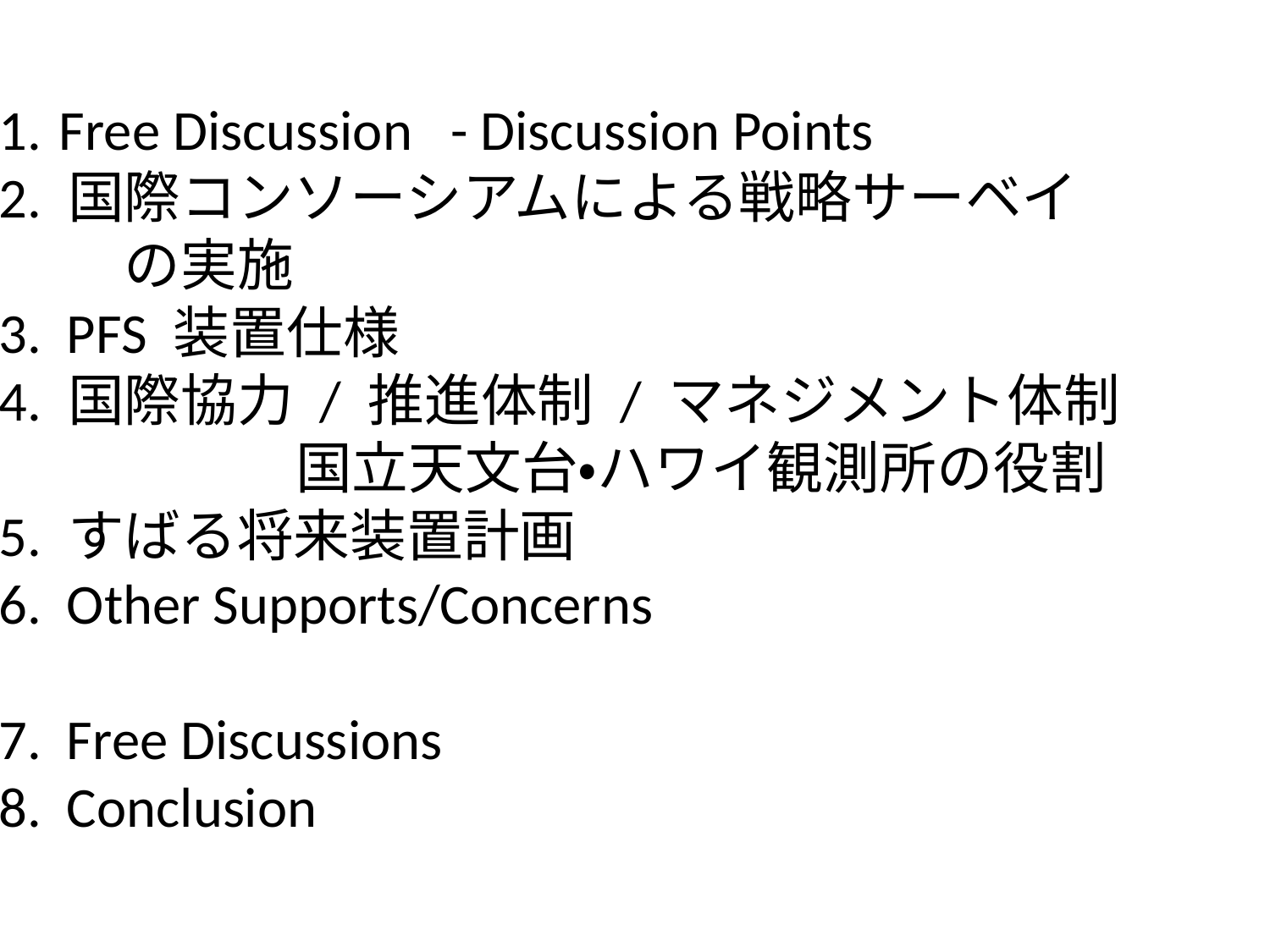

Free Discussion   - Discussion Points
2. 国際コンソーシアムによる戦略サーベイ
　　 の実施
3.  PFS 装置仕様
4. 国際協力 / 推進体制 / マネジメント体制
      　　　   国立天文台・ハワイ観測所の役割
5. すばる将来装置計画
6.  Other Supports/Concerns

7.  Free Discussions
8.  Conclusion